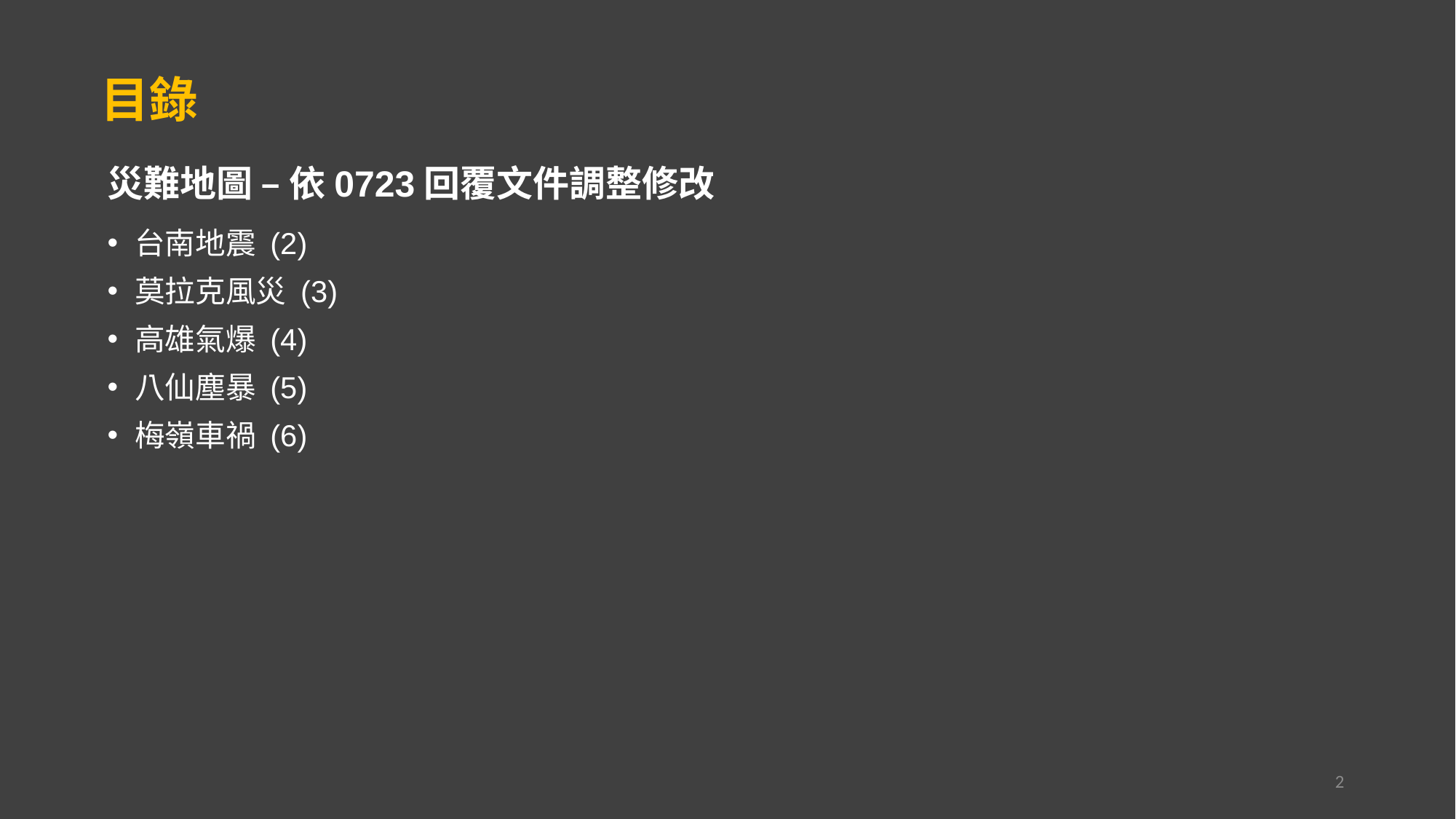

目錄
# 災難地圖 – 依0723回覆文件調整修改
台南地震 (2)
莫拉克風災 (3)
高雄氣爆 (4)
八仙塵暴 (5)
梅嶺車禍 (6)

2